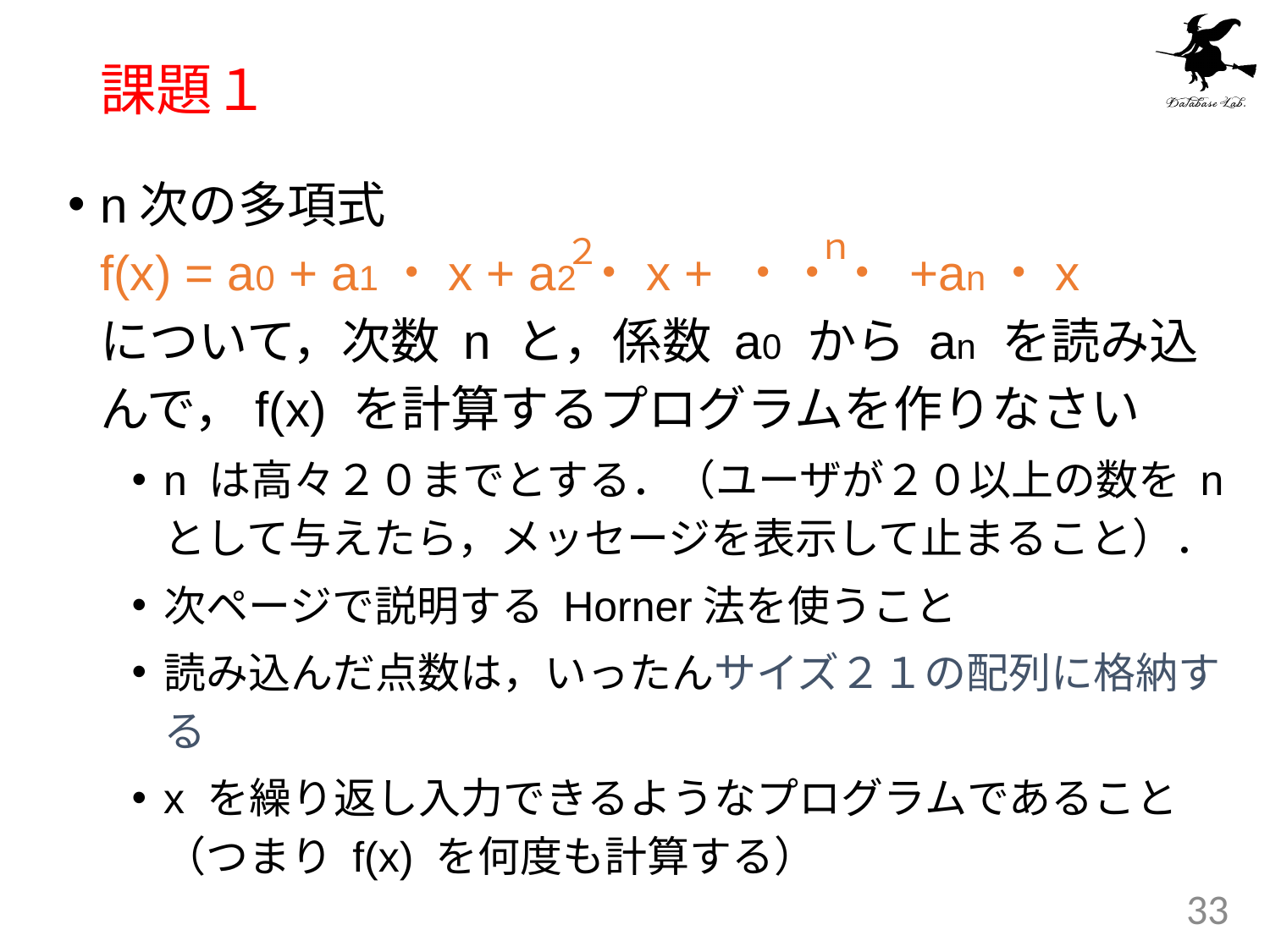

# 課題１
n次の多項式
f(x) = a0 + a1・x + a2・x + ・・・ +an・x
について，次数 n と，係数 a0 から an を読み込んで，f(x) を計算するプログラムを作りなさい
n は高々２０までとする．（ユーザが２０以上の数を n として与えたら，メッセージを表示して止まること）．
次ページで説明する Horner法を使うこと
読み込んだ点数は，いったんサイズ２１の配列に格納する
x を繰り返し入力できるようなプログラムであること（つまり f(x) を何度も計算する）
ｎ
２
33